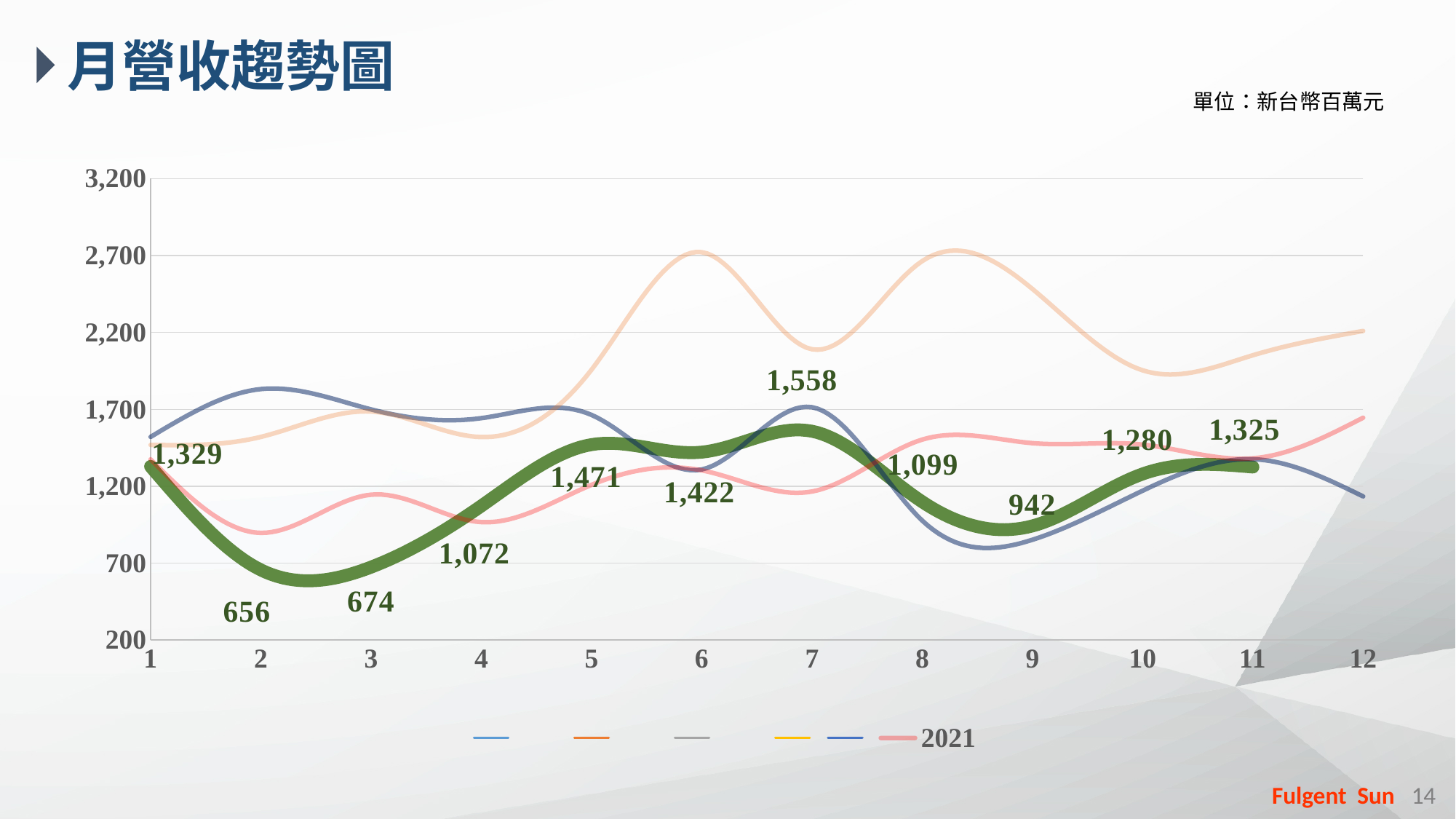

月營收趨勢圖

單位：新台幣百萬元

### Chart

| Category |  |  |  |  |  | 2020 | 2021 | 2022 | 2023 | 2024 |
|---|---|---|---|---|---|---|---|---|---|---|